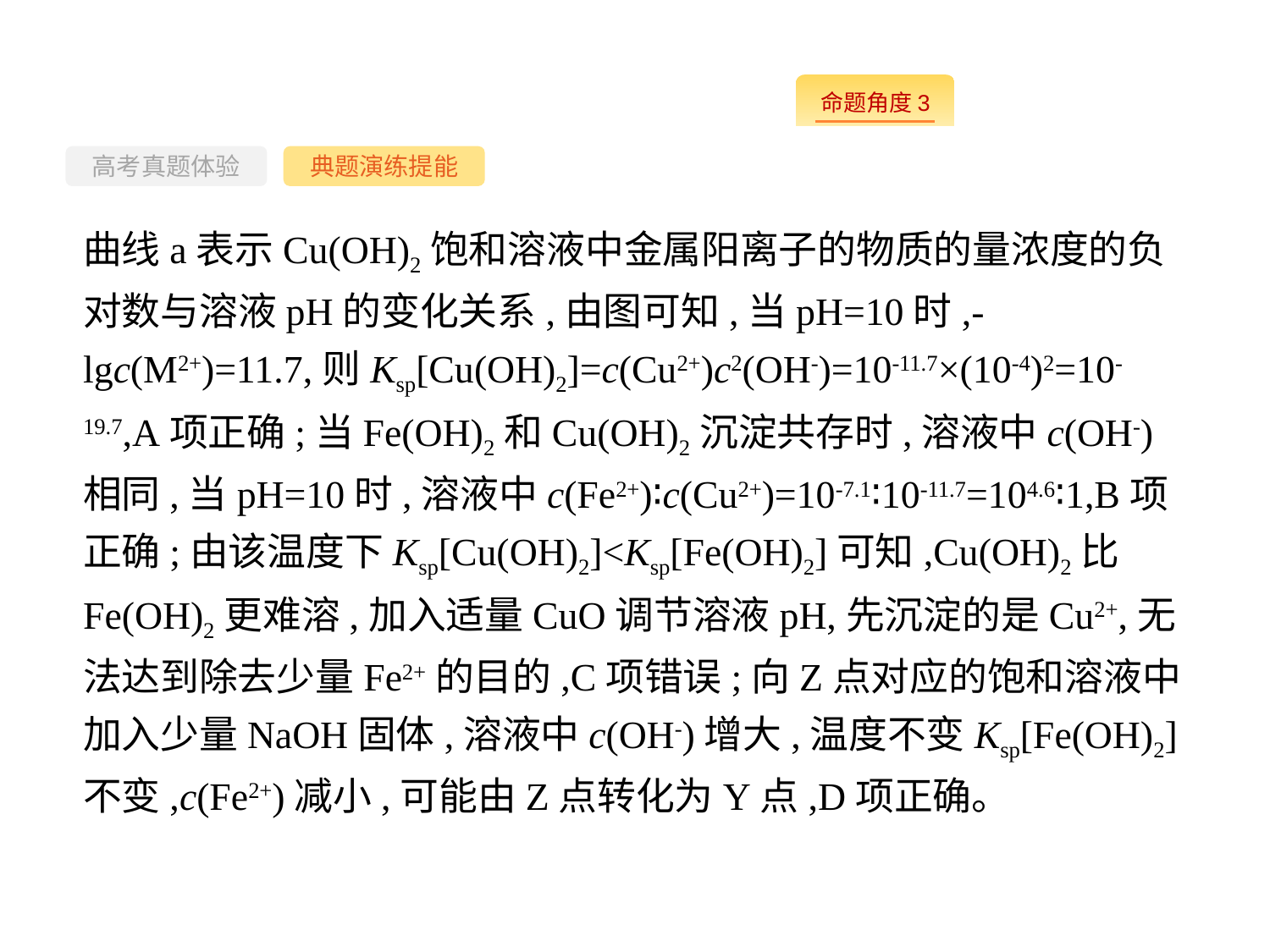

-70-
高考真题体验
典题演练提能
曲线a表示Cu(OH)2饱和溶液中金属阳离子的物质的量浓度的负对数与溶液pH的变化关系,由图可知,当pH=10时,-lgc(M2+)=11.7,则Ksp[Cu(OH)2]=c(Cu2+)c2(OH-)=10-11.7×(10-4)2=10-19.7,A项正确;当Fe(OH)2和Cu(OH)2沉淀共存时,溶液中c(OH-)相同,当pH=10时,溶液中c(Fe2+)∶c(Cu2+)=10-7.1∶10-11.7=104.6∶1,B项正确;由该温度下Ksp[Cu(OH)2]<Ksp[Fe(OH)2]可知,Cu(OH)2比Fe(OH)2更难溶,加入适量CuO调节溶液pH,先沉淀的是Cu2+,无法达到除去少量Fe2+的目的,C项错误;向Z点对应的饱和溶液中加入少量NaOH固体,溶液中c(OH-)增大,温度不变Ksp[Fe(OH)2]不变,c(Fe2+)减小,可能由Z点转化为Y点,D项正确。